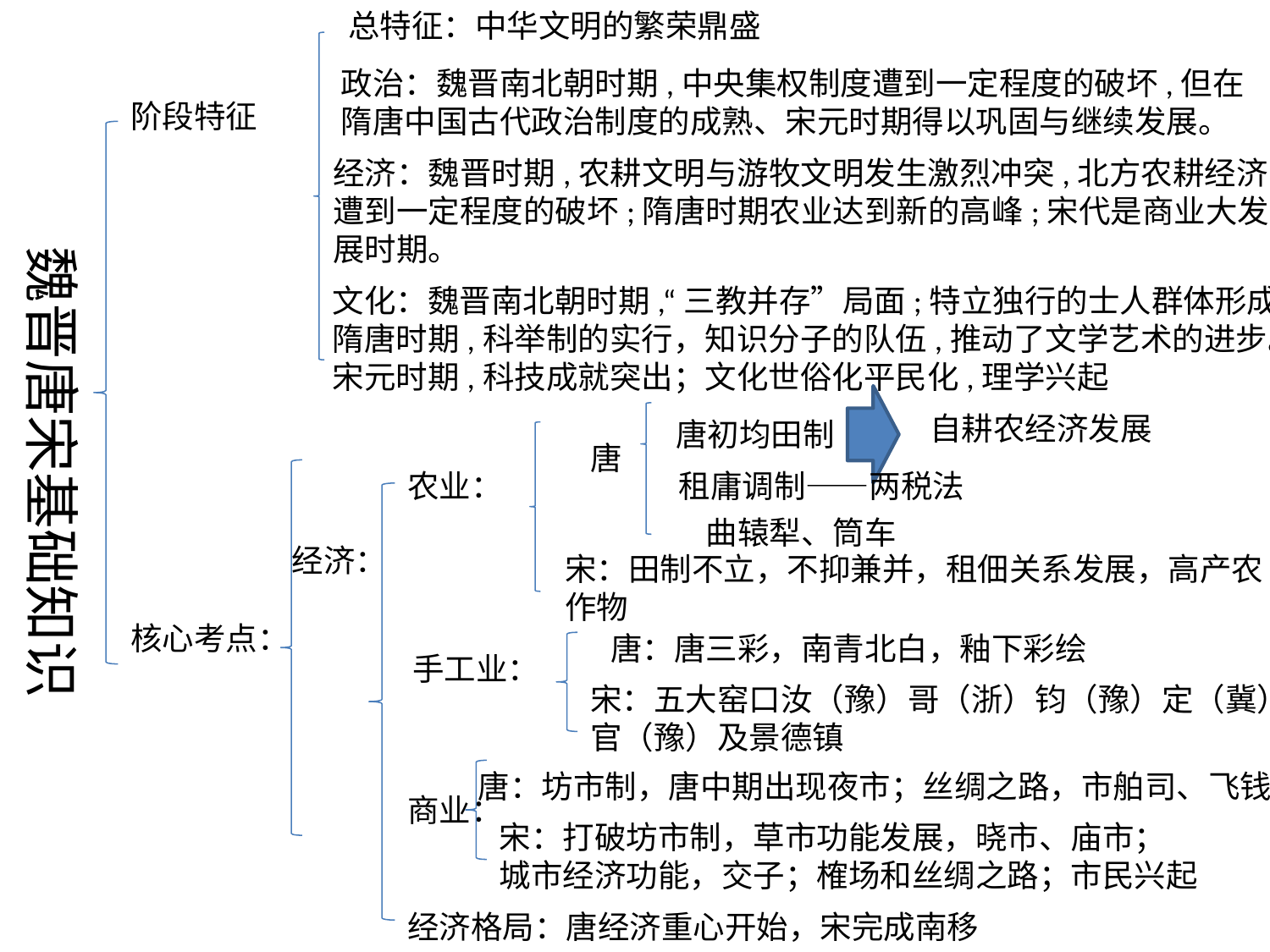

总特征：中华文明的繁荣鼎盛

政治：魏晋南北朝时期,中央集权制度遭到一定程度的破坏,但在
隋唐中国古代政治制度的成熟、宋元时期得以巩固与继续发展。
阶段特征

经济：魏晋时期,农耕文明与游牧文明发生激烈冲突,北方农耕经济
遭到一定程度的破坏;隋唐时期农业达到新的高峰;宋代是商业大发
展时期。
魏晋唐宋基础知识
文化：魏晋南北朝时期,“三教并存”局面;特立独行的士人群体形成。
隋唐时期,科举制的实行，知识分子的队伍,推动了文学艺术的进步。
宋元时期,科技成就突出；文化世俗化平民化,理学兴起

自耕农经济发展
唐初均田制

唐

农业：
租庸调制——两税法

曲辕犁、筒车
经济：
宋：田制不立，不抑兼并，租佃关系发展，高产农作物
核心考点：
唐：唐三彩，南青北白，釉下彩绘

手工业：
宋：五大窑口汝（豫）哥（浙）钧（豫）定（冀）
官（豫）及景德镇
唐：坊市制，唐中期出现夜市；丝绸之路，市舶司、飞钱

商业：
宋：打破坊市制，草市功能发展，晓市、庙市；
城市经济功能，交子；榷场和丝绸之路；市民兴起
经济格局：唐经济重心开始，宋完成南移